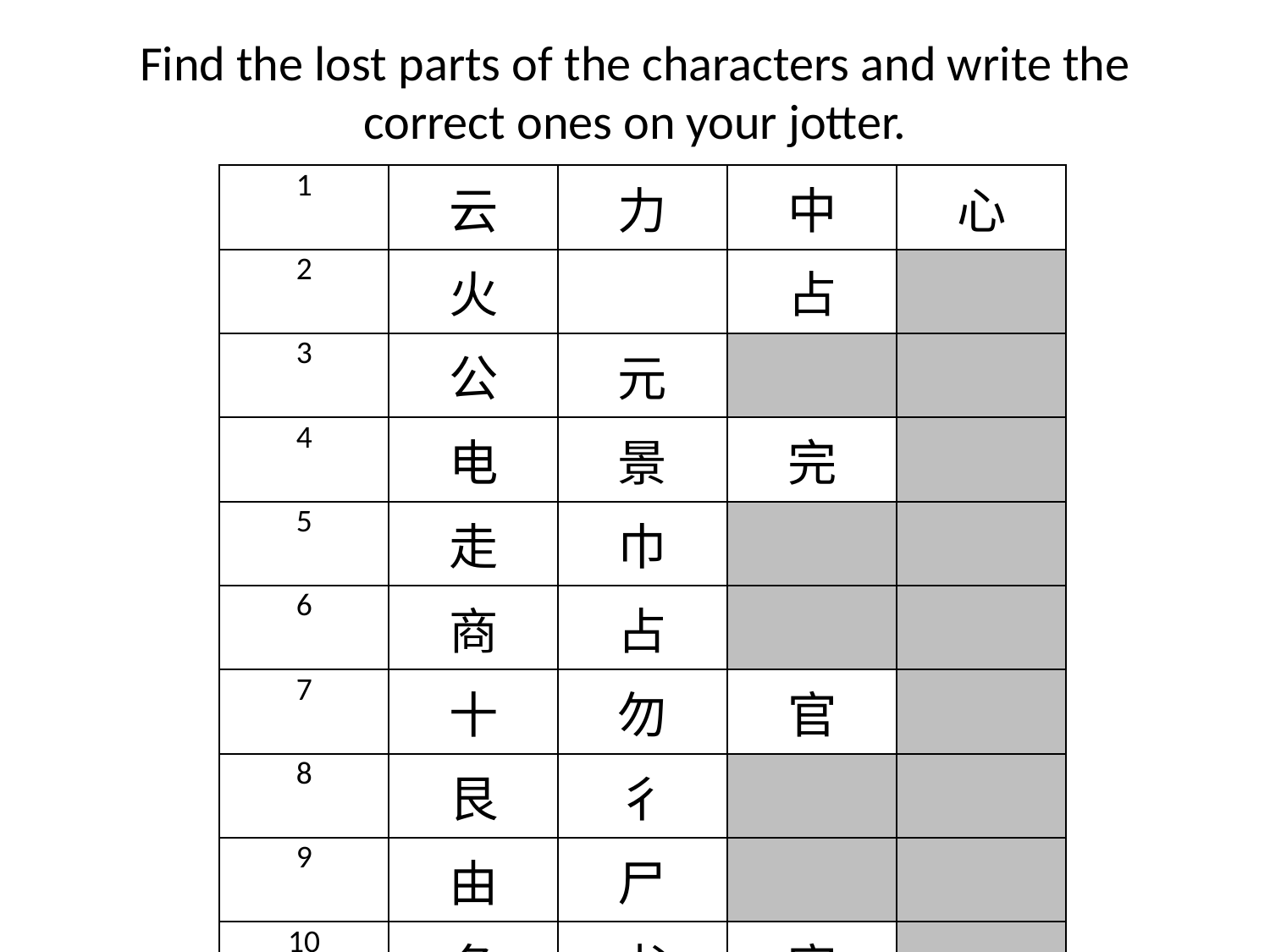

# Find the lost parts of the characters and write the correct ones on your jotter.
| 1 | 云 | 力 | 中 | 心 |
| --- | --- | --- | --- | --- |
| 2 | 火 |  | 占 |  |
| 3 | 公 | 元 |  |  |
| 4 | 电 | 景 | 完 |  |
| 5 | 走 | 巾 |  |  |
| 6 | 商 | 占 |  |  |
| 7 | 十 | 勿 | 官 |  |
| 8 | 艮 | 彳 |  |  |
| 9 | 由 | 尸 |  |  |
| 10 | 冬 | 书 | 官 |  |